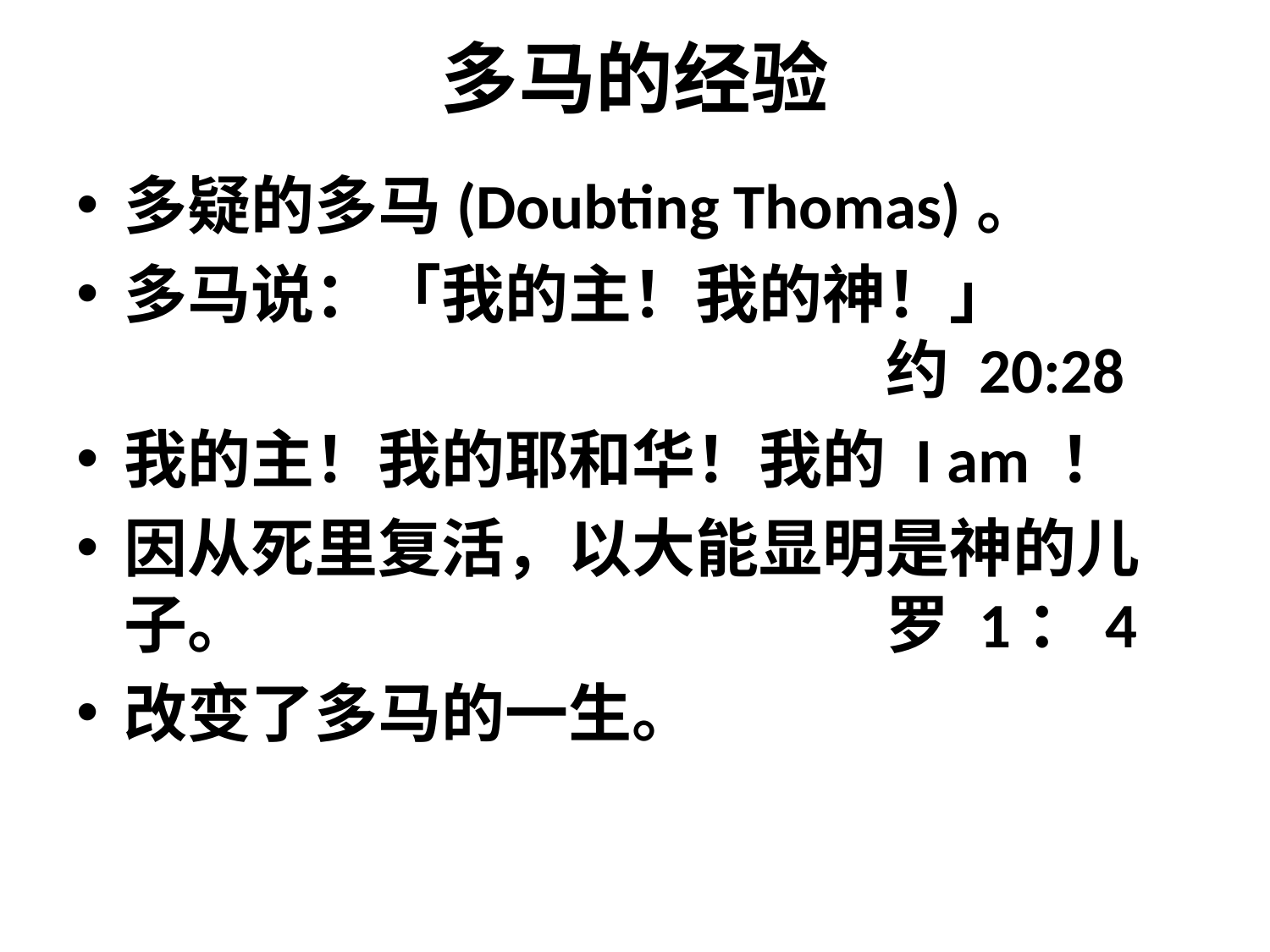

# 多马的经验
多疑的多马(Doubting Thomas)。
多马说：「我的主！我的神！」							约 20:28
我的主！我的耶和华！我的 I am ！
因从死里复活，以大能显明是神的儿子。					罗 1：4
改变了多马的一生。